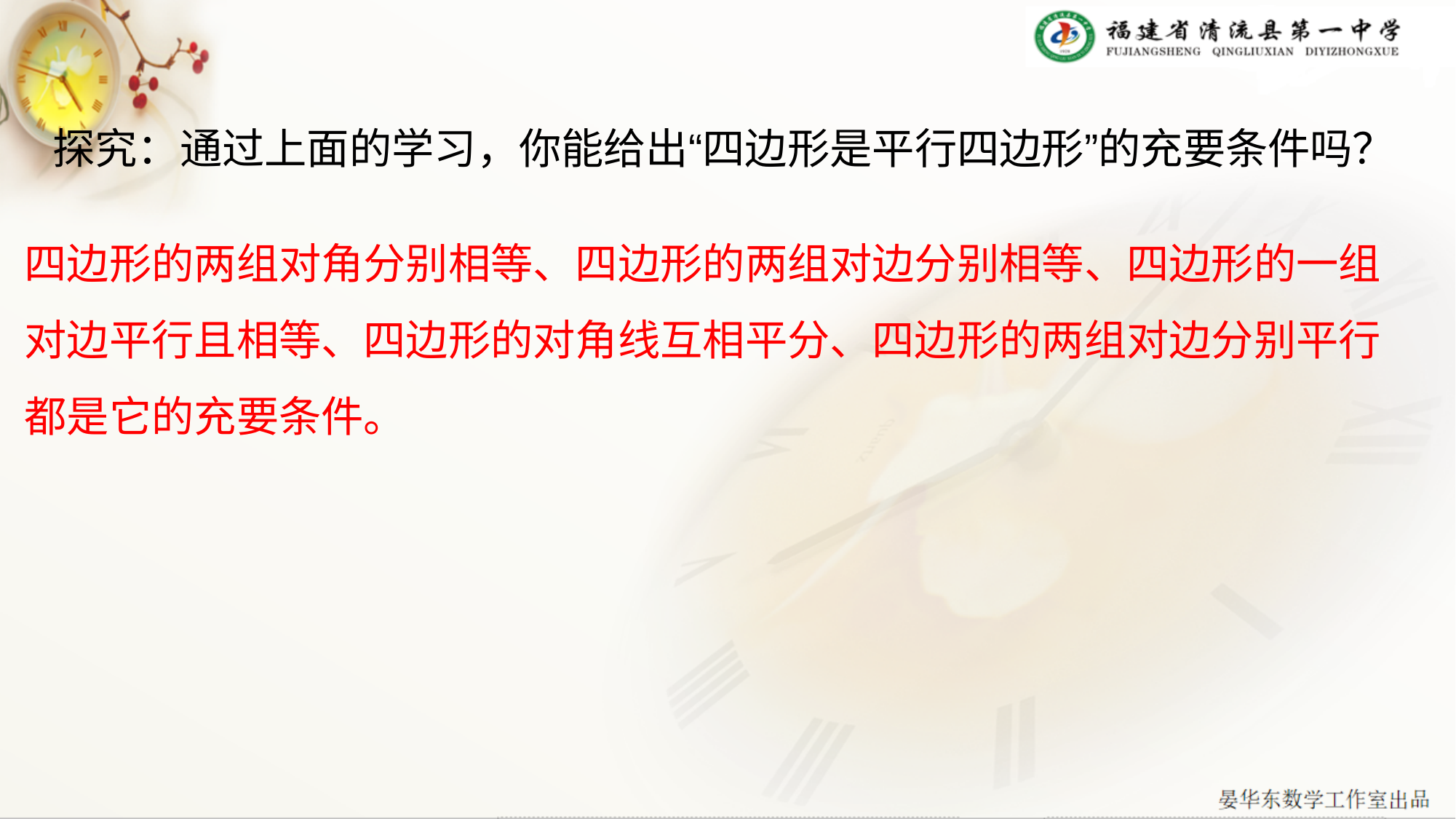

探究：通过上面的学习，你能给出“四边形是平行四边形”的充要条件吗？
四边形的两组对角分别相等、四边形的两组对边分别相等、四边形的一组
对边平行且相等、四边形的对角线互相平分、四边形的两组对边分别平行
都是它的充要条件。